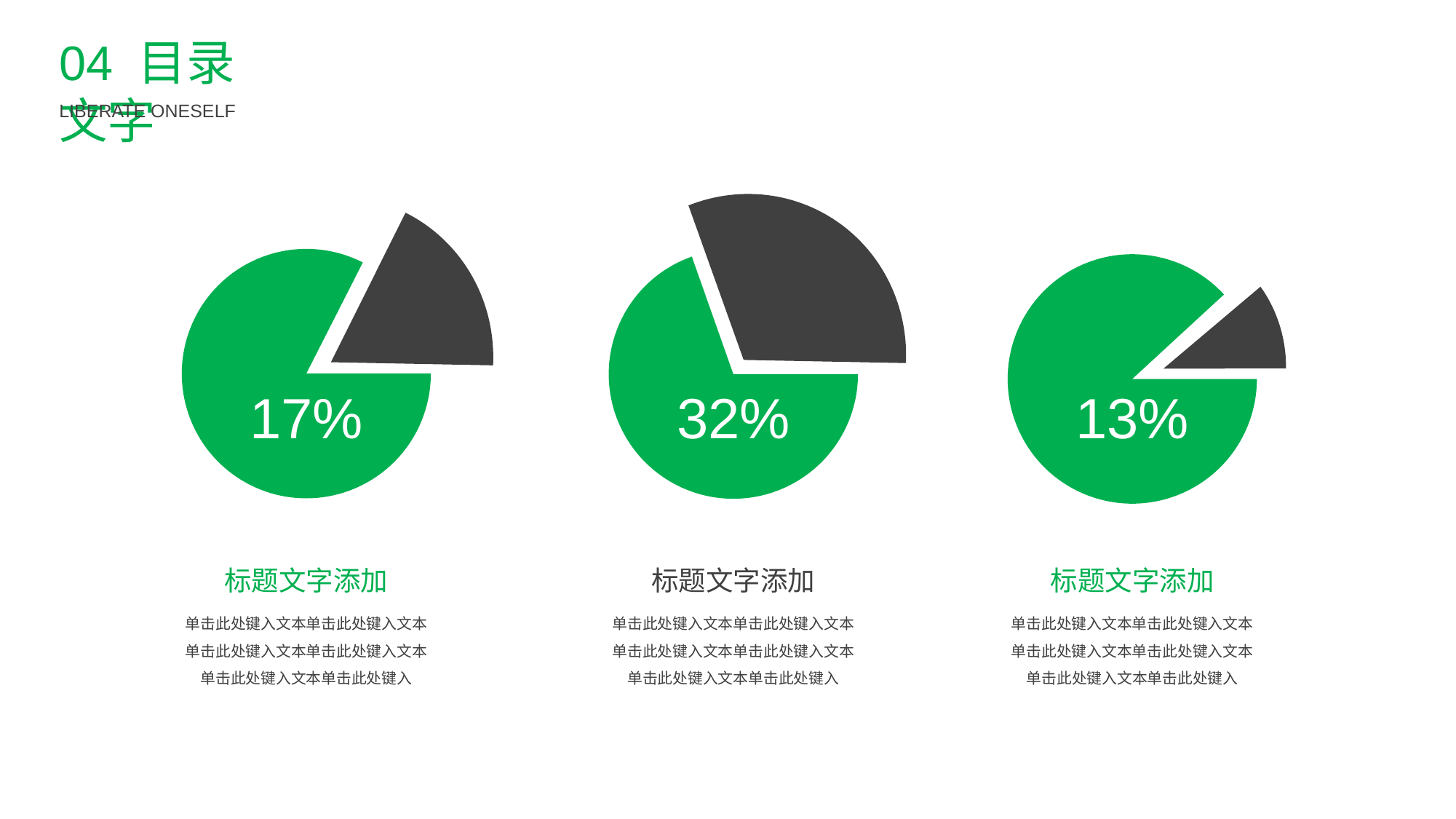

BY YUSHEN
04 目录文字
LIBERATE ONESELF

32%
标题文字添加
单击此处键入文本单击此处键入文本单击此处键入文本单击此处键入文本单击此处键入文本单击此处键入

17%
标题文字添加
单击此处键入文本单击此处键入文本单击此处键入文本单击此处键入文本单击此处键入文本单击此处键入

13%
标题文字添加
单击此处键入文本单击此处键入文本单击此处键入文本单击此处键入文本单击此处键入文本单击此处键入